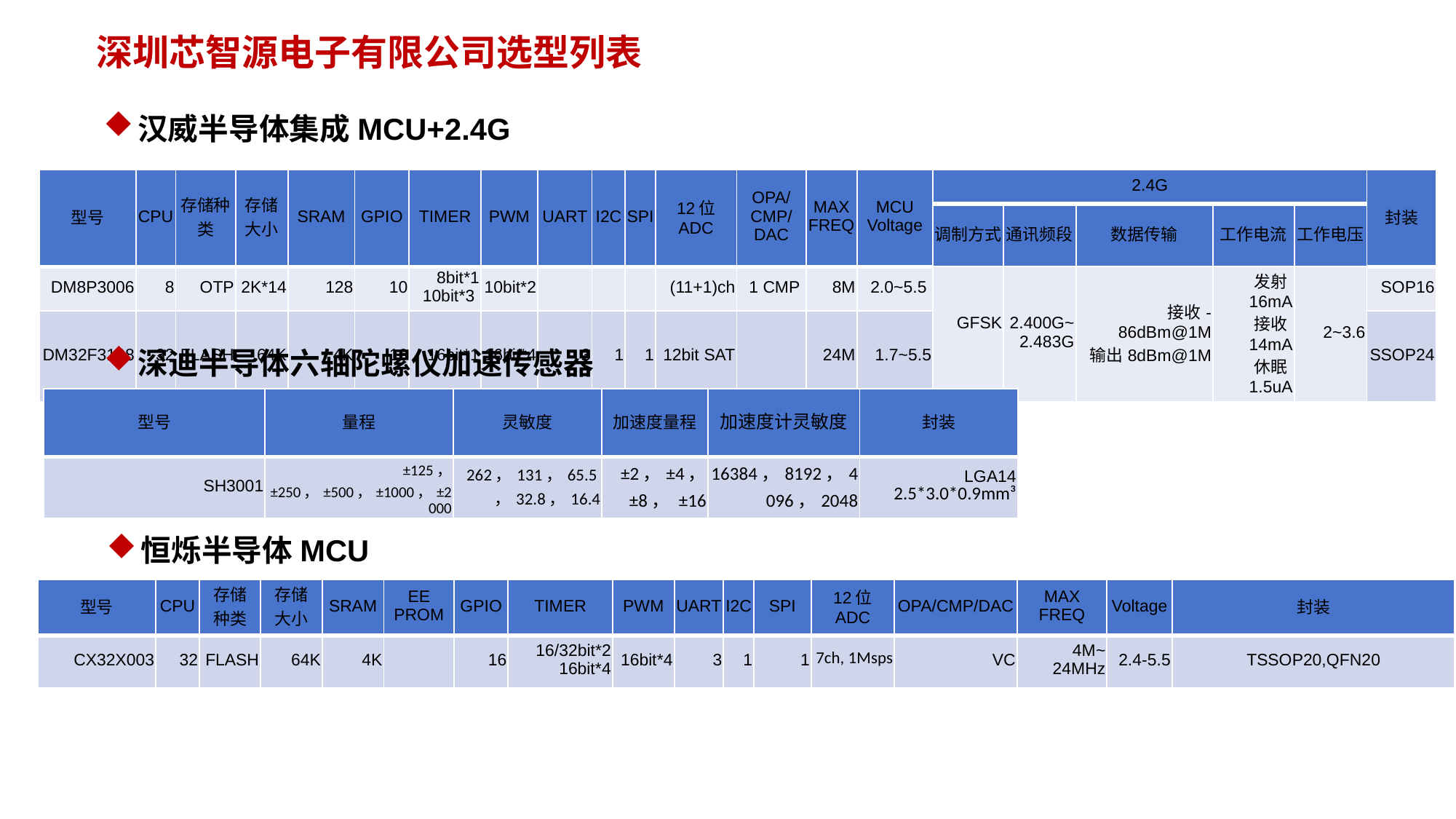

深圳芯智源电子有限公司选型列表
汉威半导体集成MCU+2.4G
| 型号 | CPU | 存储种类 | 存储大小 | SRAM | GPIO | TIMER | PWM | UART | I2C | SPI | 12位 ADC | OPA/CMP/DAC | MAX FREQ | MCU Voltage | 2.4G |  |  |  |  | 封装 |
| --- | --- | --- | --- | --- | --- | --- | --- | --- | --- | --- | --- | --- | --- | --- | --- | --- | --- | --- | --- | --- |
|  |  |  |  |  |  |  |  |  |  |  |  |  |  |  | 调制方式 | 通讯频段 | 数据传输 | 工作电流 | 工作电压 |  |
| DM8P3006 | 8 | OTP | 2K\*14 | 128 | 10 | 8bit\*1 10bit\*3 | 10bit\*2 |  |  |  | (11+1)ch | 1 CMP | 8M | 2.0~5.5 | GFSK | 2.400G~ 2.483G | 接收-86dBm@1M 输出8dBm@1M | 发射16mA 接收14mA 休眠1.5uA | 2~3.6 | SOP16 |
| DM32F3108 | 32 | FLASH | 64K | 4K | 16 | 16bit\*1 | 16bit\*4 | 3 | 1 | 1 | 12bit SAT |  | 24M | 1.7~5.5 |  |  |  |  |  | SSOP24 |
深迪半导体六轴陀螺仪加速传感器
| 型号 | 量程 | 灵敏度 | 加速度量程 | 加速度计灵敏度 | 封装 |
| --- | --- | --- | --- | --- | --- |
| SH3001 | ±125， ±250，±500，±1000，±2000 | 262，131，65.5，32.8，16.4 | ±2，±4， ±8， ±16 | 16384，8192，4096，2048 | LGA14 2.5\*3.0\*0.9mm³ |
恒烁半导体MCU
| 型号 | CPU | 存储 种类 | 存储 大小 | SRAM | EE PROM | GPIO | TIMER | PWM | UART | I2C | SPI | 12位 ADC | OPA/CMP/DAC | MAX FREQ | Voltage | 封装 |
| --- | --- | --- | --- | --- | --- | --- | --- | --- | --- | --- | --- | --- | --- | --- | --- | --- |
| CX32X003 | 32 | FLASH | 64K | 4K |  | 16 | 16/32bit\*2 16bit\*4 | 16bit\*4 | 3 | 1 | 1 | 7ch, 1Msps | VC | 4M~ 24MHz | 2.4-5.5 | TSSOP20,QFN20 |